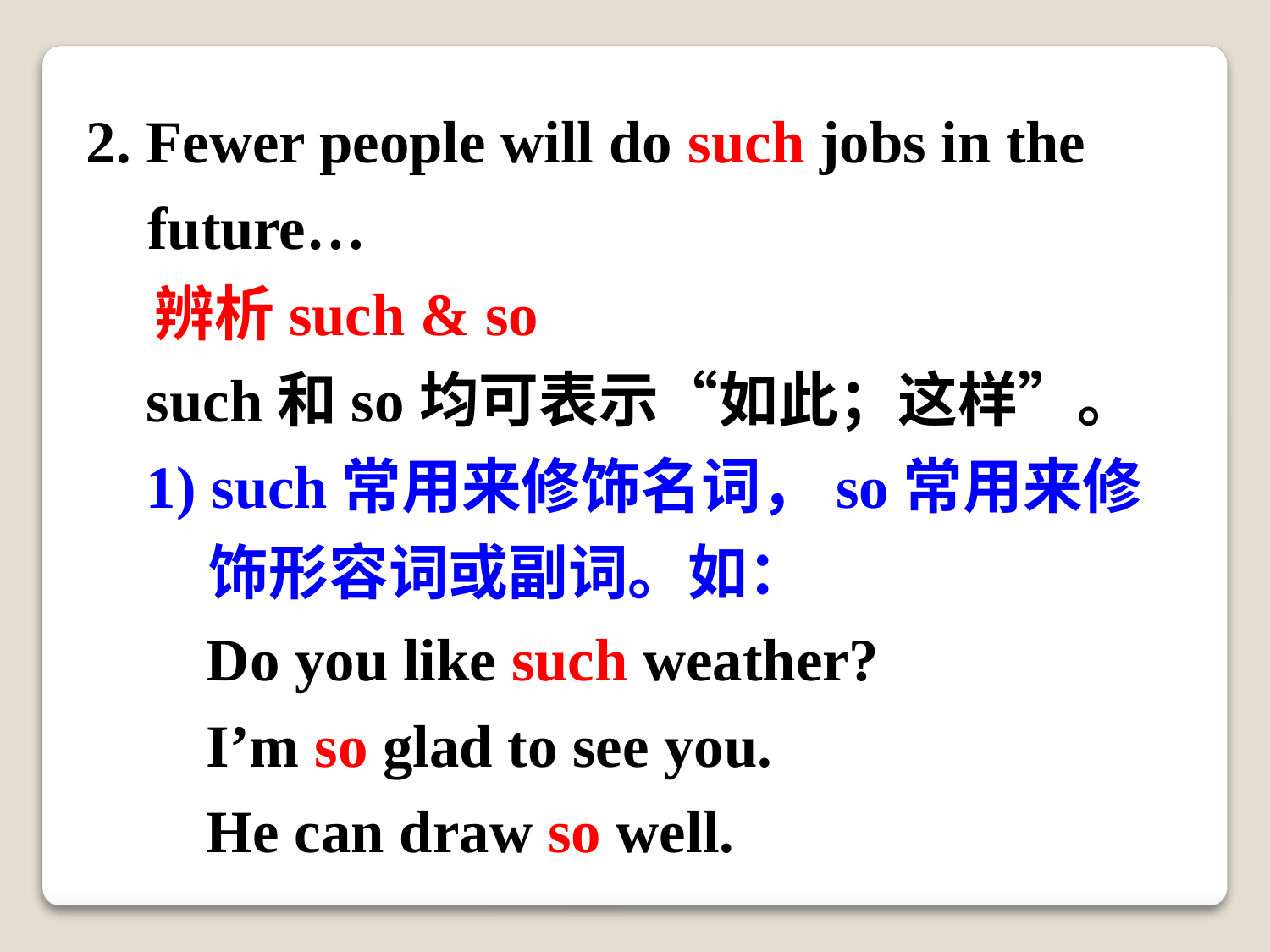

2. Fewer people will do such jobs in the future…
    辨析such & so
    such和so均可表示“如此；这样”。
    1) such常用来修饰名词，so常用来修
        饰形容词或副词。如：
        Do you like such weather?
        I’m so glad to see you.
        He can draw so well.